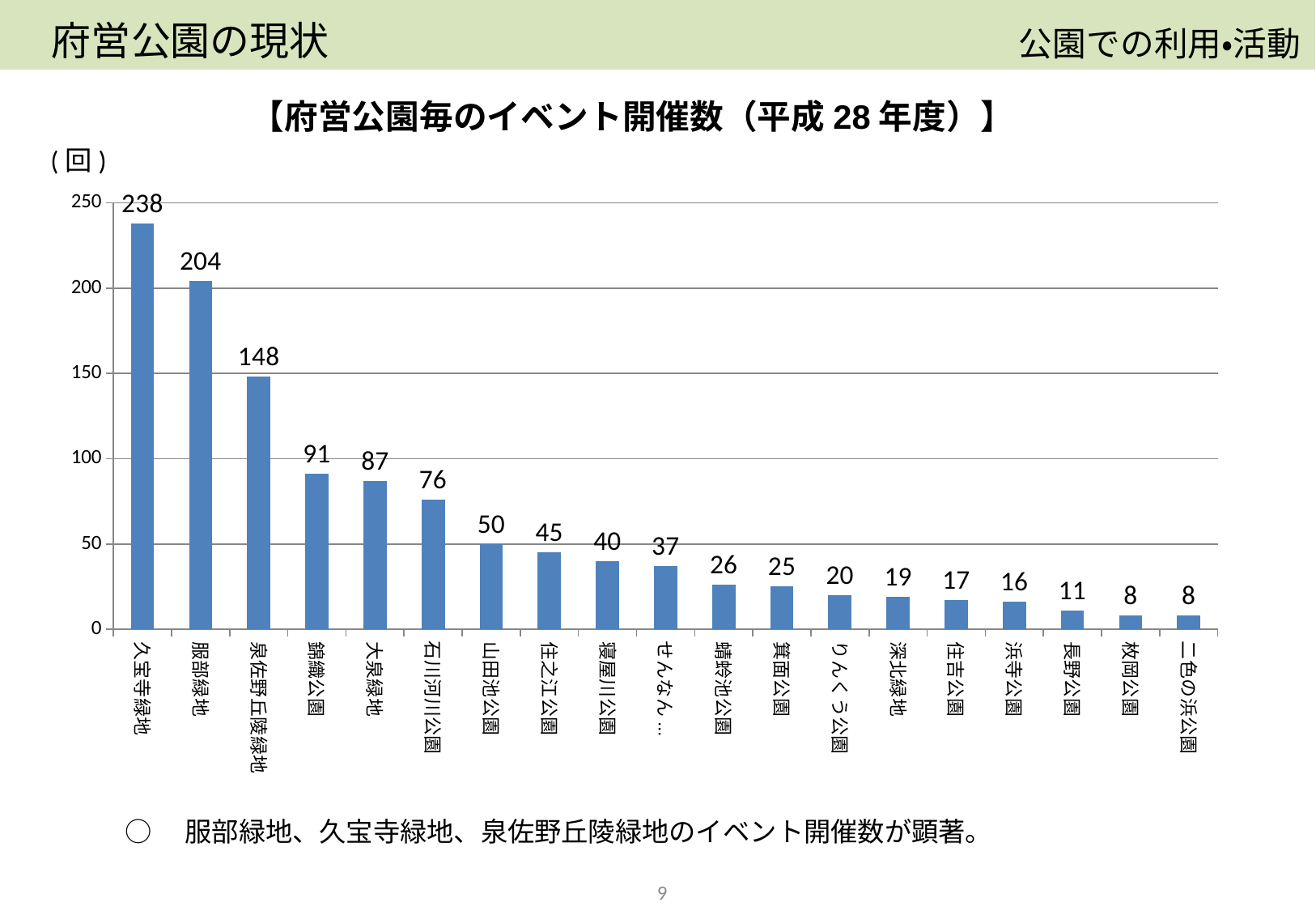

府営公園の現状
公園での利用・活動
【府営公園毎のイベント開催数（平成28年度）】
(回)

### Chart

| Category | イベント開催数 |
|---|---|
| 久宝寺緑地 | 238.0 |
| 服部緑地 | 204.0 |
| 泉佐野丘陵緑地 | 148.0 |
| 錦織公園 | 91.0 |
| 大泉緑地 | 87.0 |
| 石川河川公園 | 76.0 |
| 山田池公園 | 50.0 |
| 住之江公園 | 45.0 |
| 寝屋川公園 | 40.0 |
| せんなん里海公園 | 37.0 |
| 蜻蛉池公園 | 26.0 |
| 箕面公園 | 25.0 |
| りんくう公園 | 20.0 |
| 深北緑地 | 19.0 |
| 住吉公園 | 17.0 |
| 浜寺公園 | 16.0 |
| 長野公園 | 11.0 |
| 枚岡公園 | 8.0 |
| 二色の浜公園 | 8.0 |
○　服部緑地、久宝寺緑地、泉佐野丘陵緑地のイベント開催数が顕著。
9